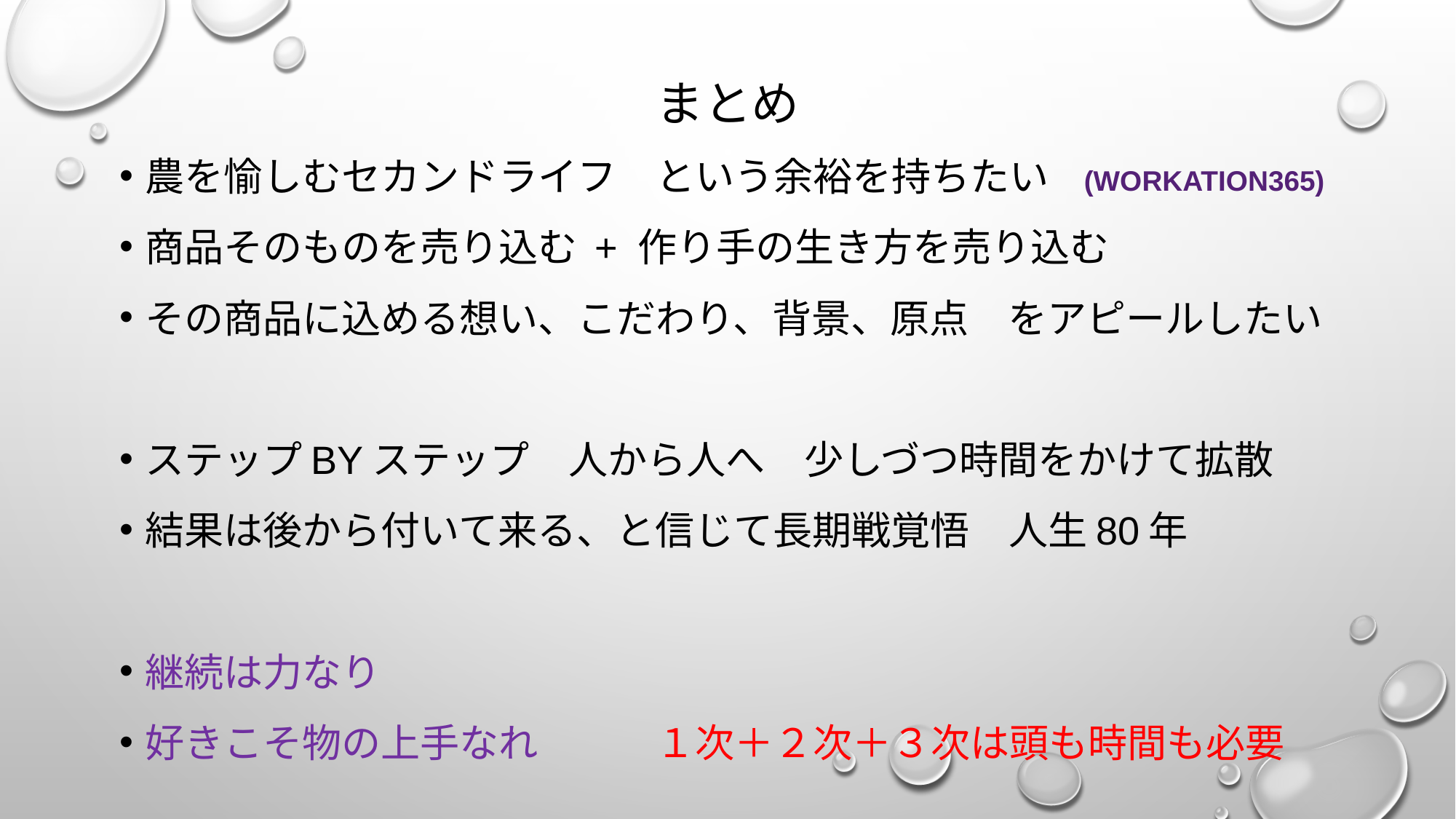

# まとめ
農を愉しむセカンドライフ　という余裕を持ちたい   (workation365)
商品そのものを売り込む + 作り手の生き方を売り込む
その商品に込める想い、こだわり、背景、原点　をアピールしたい

ステップBYステップ　人から人へ　少しづつ時間をかけて拡散
結果は後から付いて来る、と信じて長期戦覚悟　人生80年

継続は力なり
好きこそ物の上手なれ　　　１次＋２次＋３次は頭も時間も必要